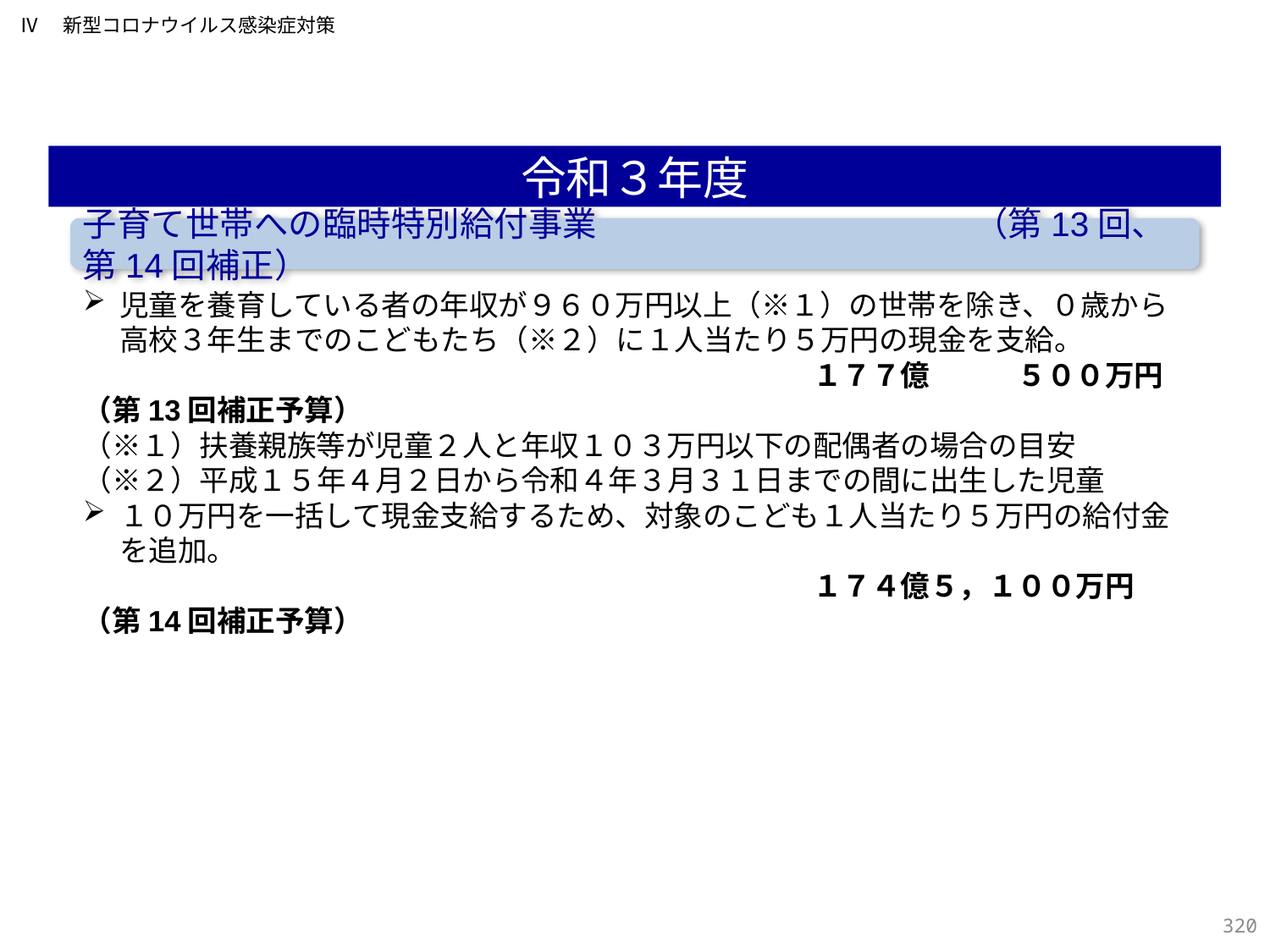

Ⅳ　新型コロナウイルス感染症対策
令和３年度
子育て世帯への臨時特別給付事業　　　　　　　　　　　（第13回、第14回補正）

児童を養育している者の年収が９６０万円以上（※１）の世帯を除き、０歳から高校３年生までのこどもたち（※２）に１人当たり５万円の現金を支給。
　　　　　　　　　　　　　　　　　　　　　　　　　１７７億　　　５００万円（第13回補正予算）
（※１）扶養親族等が児童２人と年収１０３万円以下の配偶者の場合の目安
（※２）平成１５年４月２日から令和４年３月３１日までの間に出生した児童
１０万円を一括して現金支給するため、対象のこども１人当たり５万円の給付金を追加。
　　　　　　　　　　　　　　　　　　　　　　　　　１７４億５，１００万円（第14回補正予算）
320